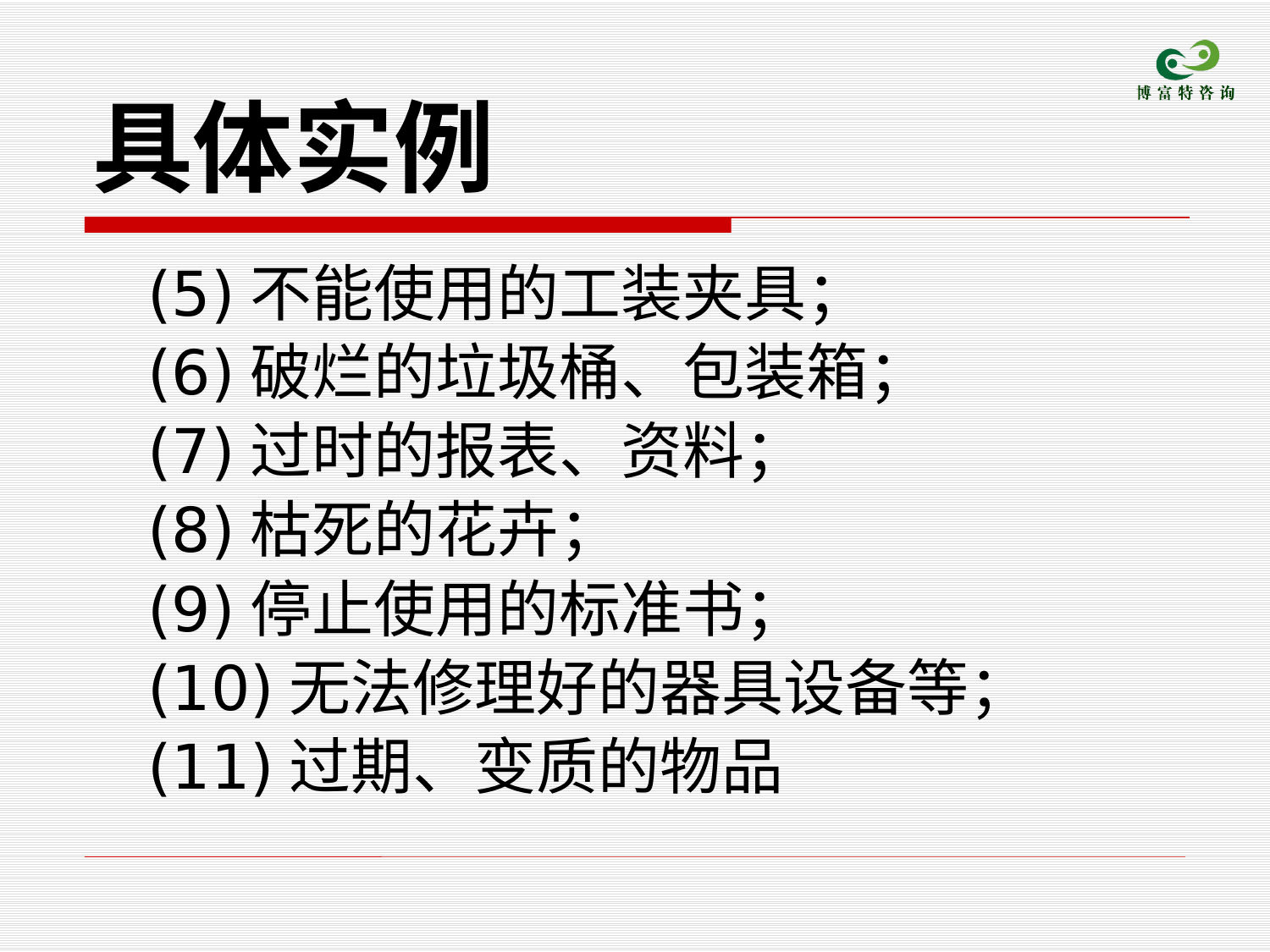

# 具体实例
(5)不能使用的工装夹具；
(6)破烂的垃圾桶、包装箱；
(7)过时的报表、资料；
(8)枯死的花卉；
(9)停止使用的标准书；
(10)无法修理好的器具设备等；
(11)过期、变质的物品
119